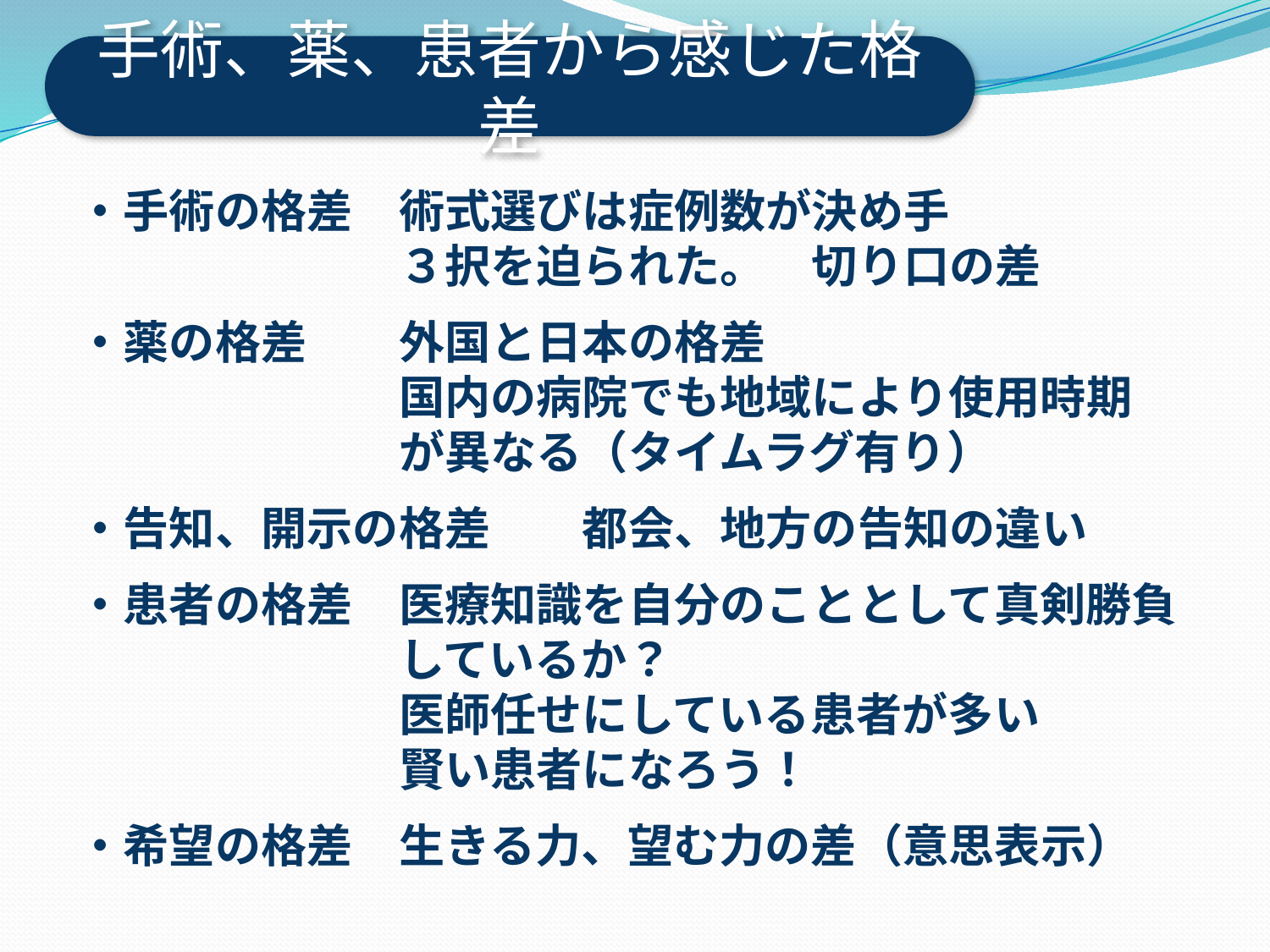

手術、薬、患者から感じた格差
・手術の格差　術式選びは症例数が決め手
　　　　　　　３択を迫られた。　切り口の差
・薬の格差　　外国と日本の格差
　　　　　　　国内の病院でも地域により使用時期
　　　　　　　が異なる（タイムラグ有り）
・告知、開示の格差　　都会、地方の告知の違い
・患者の格差　医療知識を自分のこととして真剣勝負
　　　　　　　しているか？
　　　　　　　医師任せにしている患者が多い
　　　　　　　賢い患者になろう！
・希望の格差　生きる力、望む力の差（意思表示）